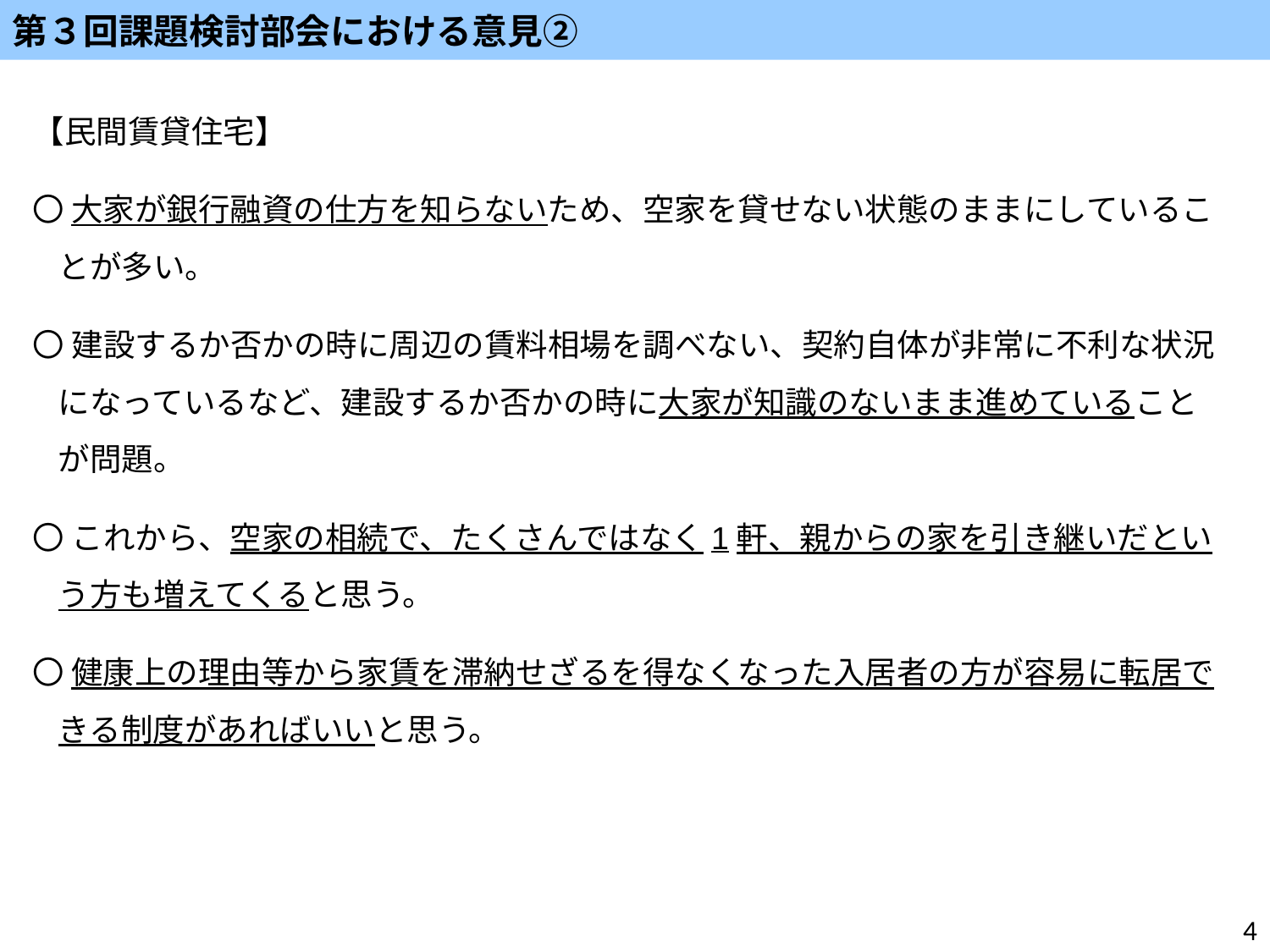

第３回課題検討部会における意見②
【民間賃貸住宅】
〇 大家が銀行融資の仕方を知らないため、空家を貸せない状態のままにしていることが多い。
〇 建設するか否かの時に周辺の賃料相場を調べない、契約自体が非常に不利な状況になっているなど、建設するか否かの時に大家が知識のないまま進めていることが問題。
〇 これから、空家の相続で、たくさんではなく1軒、親からの家を引き継いだという方も増えてくると思う。
〇 健康上の理由等から家賃を滞納せざるを得なくなった入居者の方が容易に転居できる制度があればいいと思う。
4